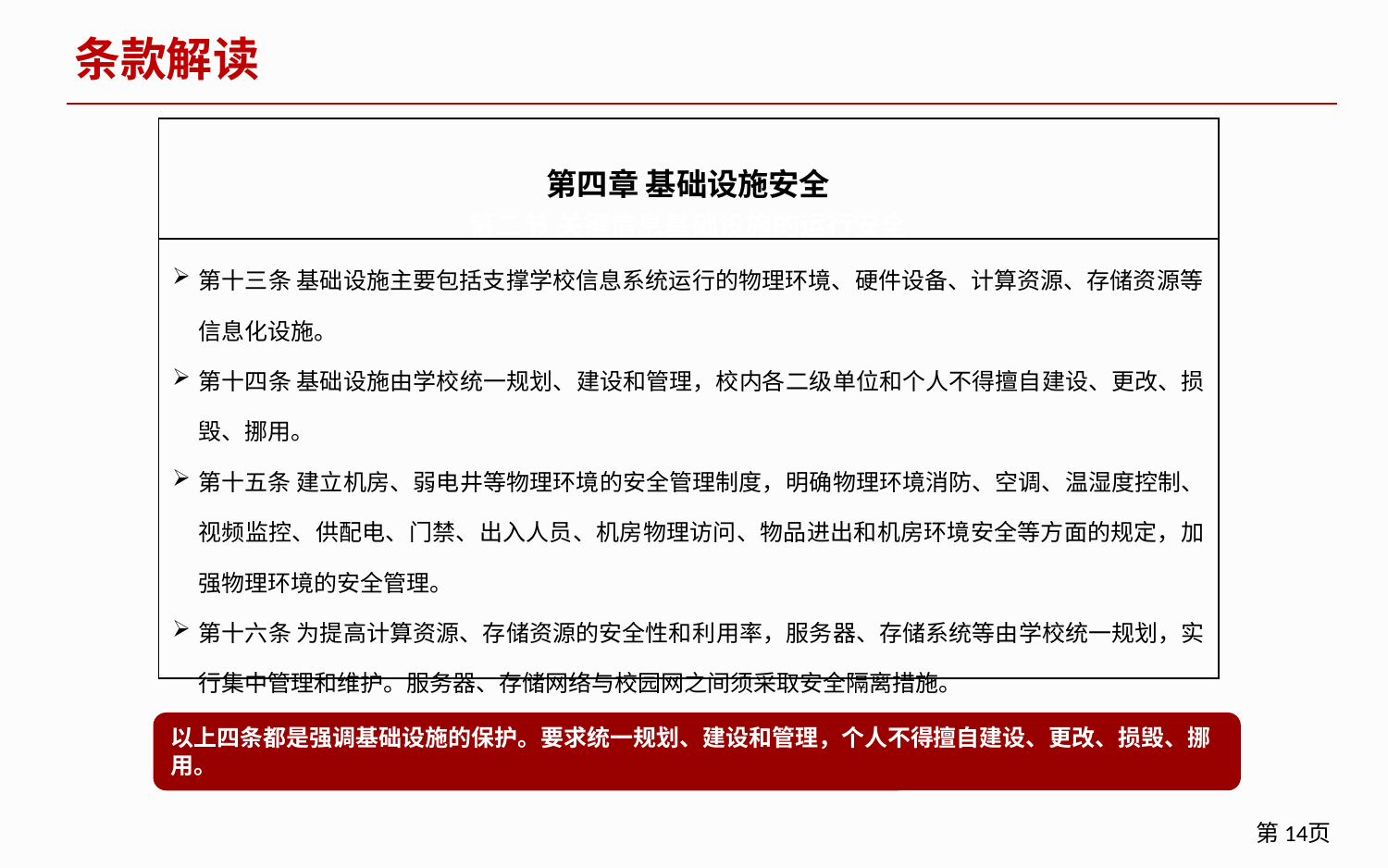

条款解读
| 第四章 基础设施安全 第二节 关键信息基础设施的运行安全 |
| --- |
| 第十三条 基础设施主要包括支撑学校信息系统运行的物理环境、硬件设备、计算资源、存储资源等信息化设施。 第十四条 基础设施由学校统一规划、建设和管理，校内各二级单位和个人不得擅自建设、更改、损毁、挪用。 第十五条 建立机房、弱电井等物理环境的安全管理制度，明确物理环境消防、空调、温湿度控制、视频监控、供配电、门禁、出入人员、机房物理访问、物品进出和机房环境安全等方面的规定，加强物理环境的安全管理。 第十六条 为提高计算资源、存储资源的安全性和利用率，服务器、存储系统等由学校统一规划，实行集中管理和维护。服务器、存储网络与校园网之间须采取安全隔离措施。 |
以上四条都是强调基础设施的保护。要求统一规划、建设和管理，个人不得擅自建设、更改、损毁、挪用。